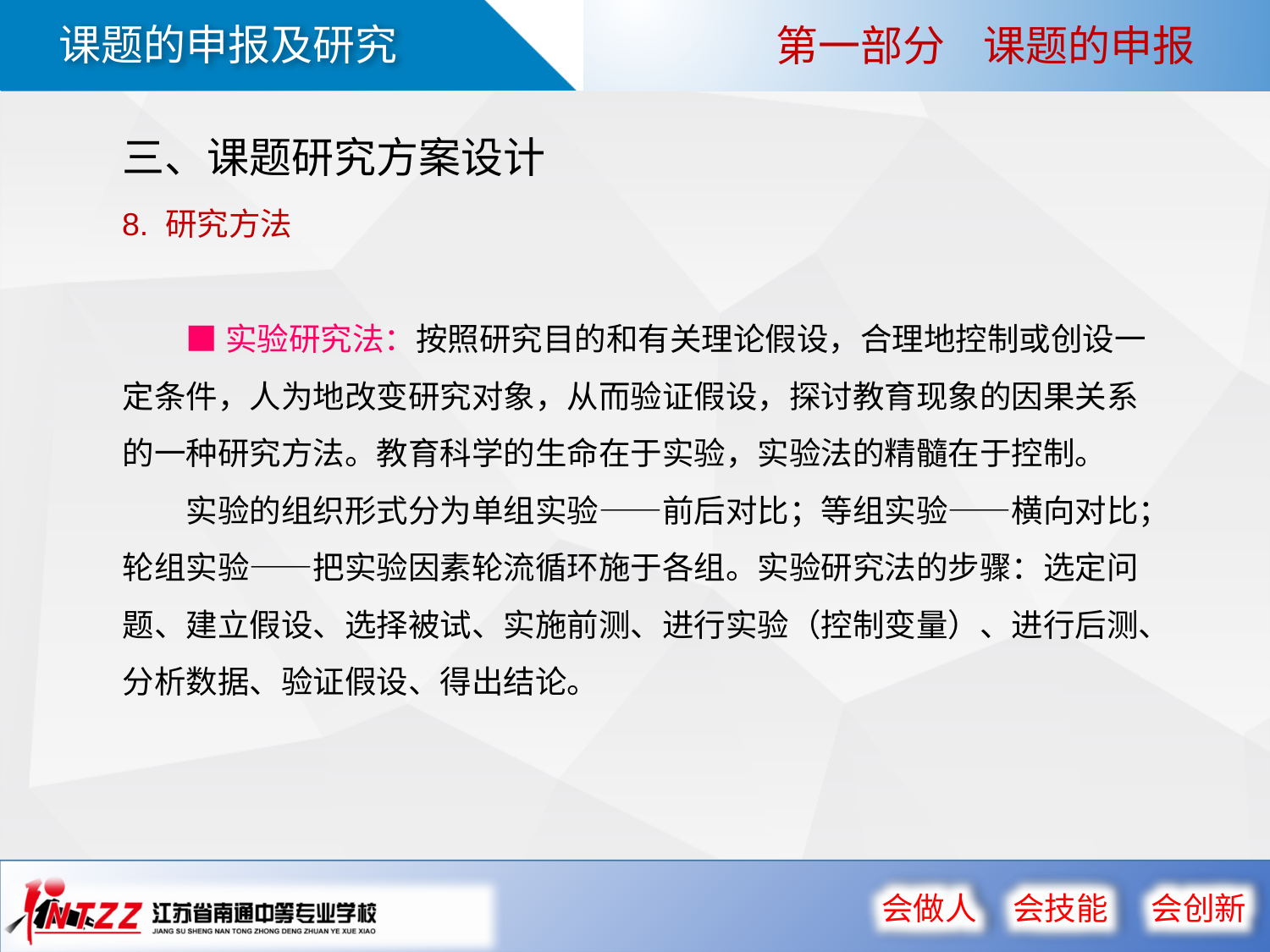

第一部分    课题的申报
三、课题研究方案设计
8. 研究方法
■实验研究法：按照研究目的和有关理论假设，合理地控制或创设一定条件，人为地改变研究对象，从而验证假设，探讨教育现象的因果关系的一种研究方法。教育科学的生命在于实验，实验法的精髓在于控制。
实验的组织形式分为单组实验——前后对比；等组实验——横向对比；轮组实验——把实验因素轮流循环施于各组。实验研究法的步骤：选定问题、建立假设、选择被试、实施前测、进行实验（控制变量）、进行后测、分析数据、验证假设、得出结论。